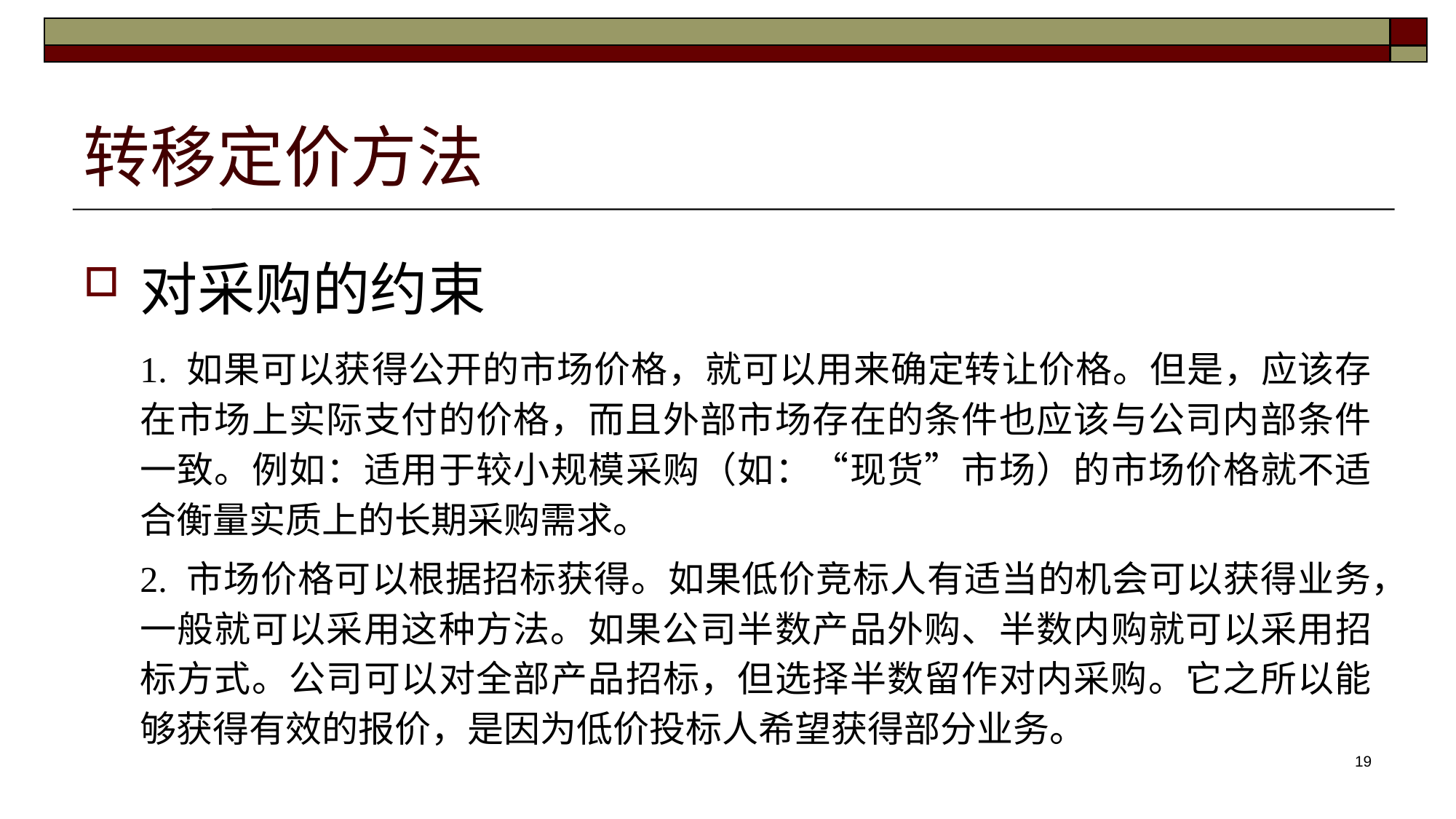

# 转移定价方法
对采购的约束
1. 如果可以获得公开的市场价格，就可以用来确定转让价格。但是，应该存在市场上实际支付的价格，而且外部市场存在的条件也应该与公司内部条件一致。例如：适用于较小规模采购（如：“现货”市场）的市场价格就不适合衡量实质上的长期采购需求。
2. 市场价格可以根据招标获得。如果低价竞标人有适当的机会可以获得业务，一般就可以采用这种方法。如果公司半数产品外购、半数内购就可以采用招标方式。公司可以对全部产品招标，但选择半数留作对内采购。它之所以能够获得有效的报价，是因为低价投标人希望获得部分业务。
19